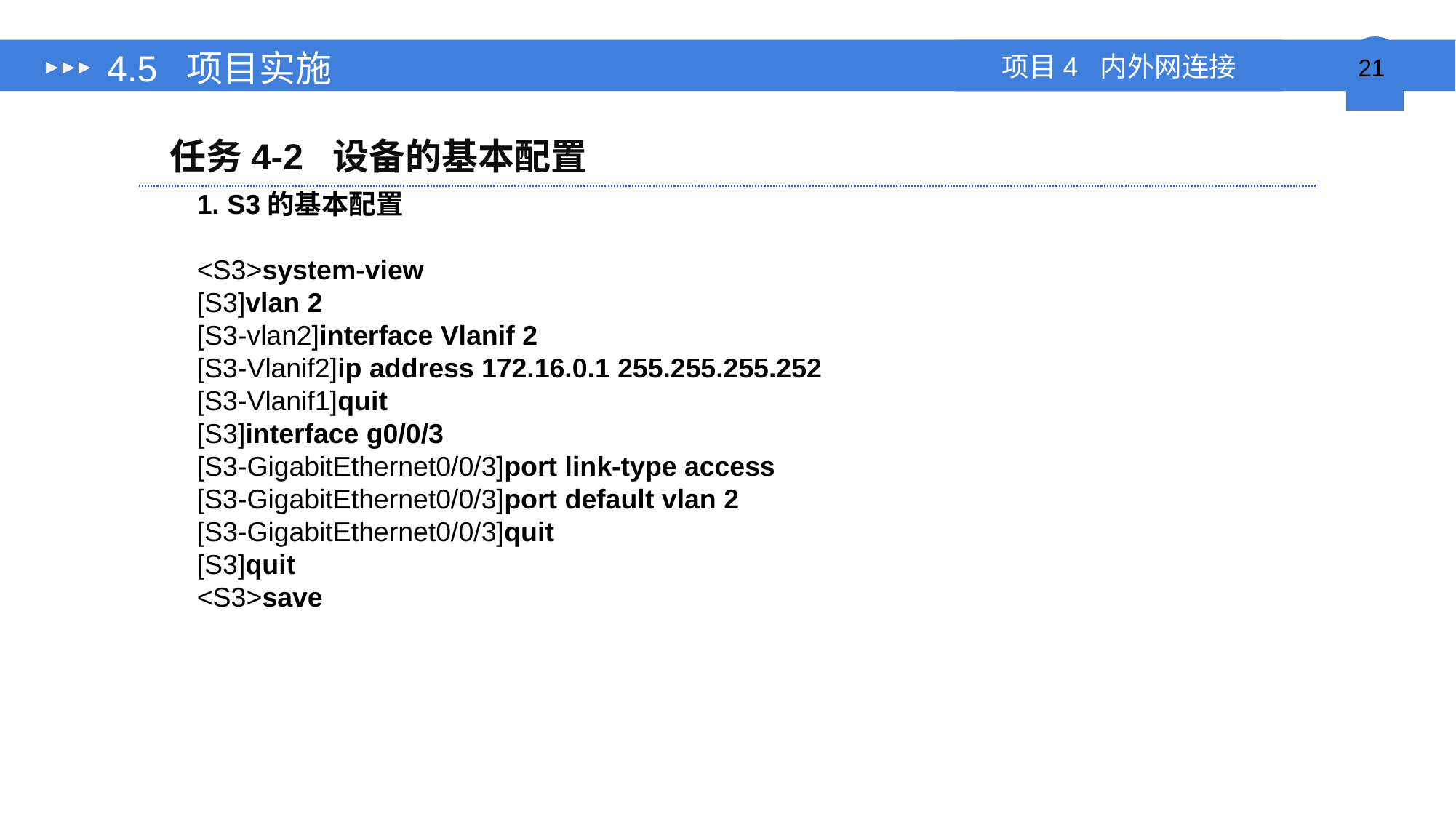

# 4.5  项目实施
任务4-2  设备的基本配置
1. S3的基本配置

<S3>system-view
[S3]vlan 2
[S3-vlan2]interface Vlanif 2
[S3-Vlanif2]ip address 172.16.0.1 255.255.255.252
[S3-Vlanif1]quit
[S3]interface g0/0/3
[S3-GigabitEthernet0/0/3]port link-type access
[S3-GigabitEthernet0/0/3]port default vlan 2
[S3-GigabitEthernet0/0/3]quit
[S3]quit
<S3>save